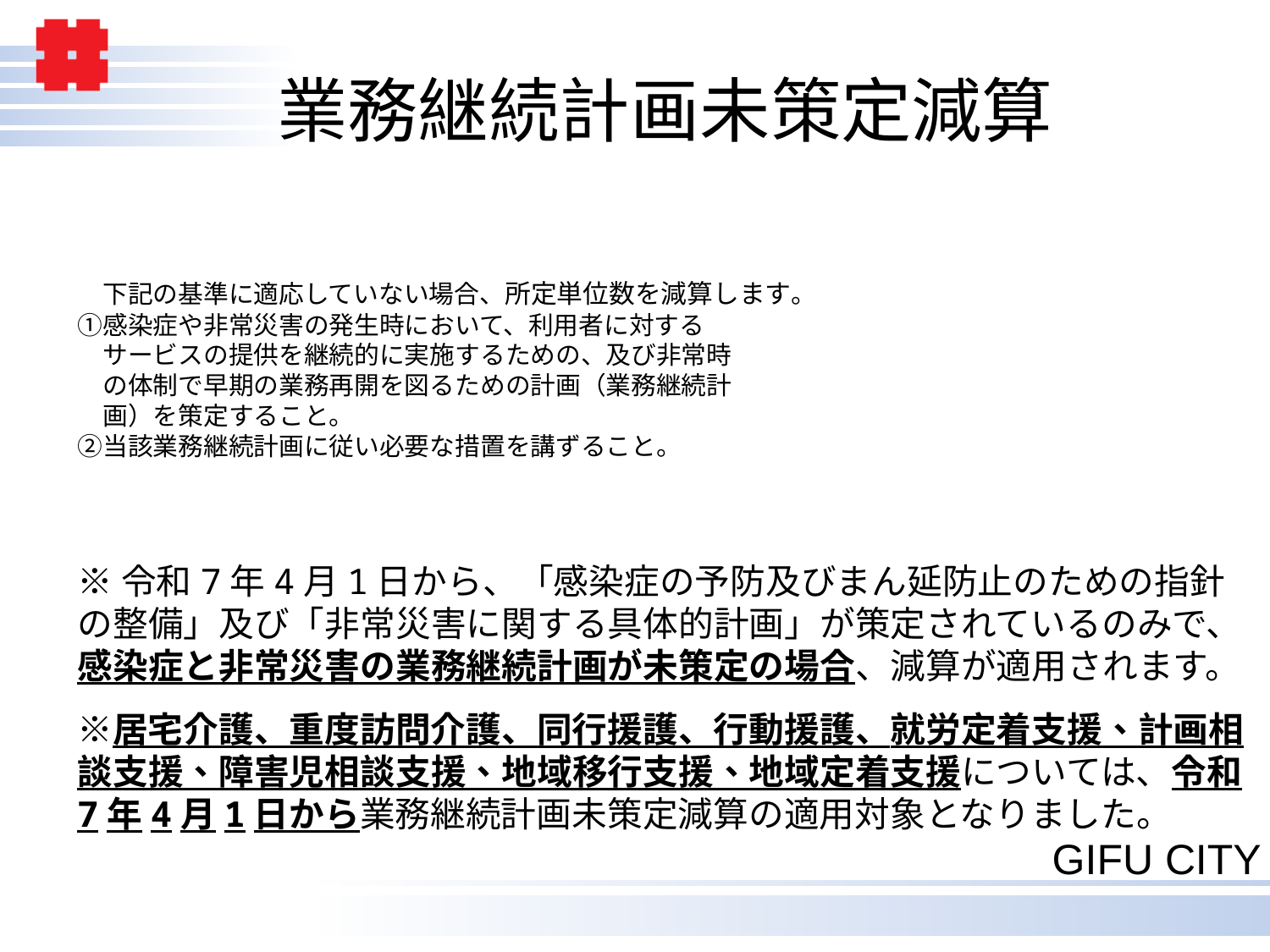

業務継続計画未策定減算
# 下記の基準に適応していない場合、所定単位数を減算します。 ①感染症や非常災害の発生時において、利用者に対する　 　サービスの提供を継続的に実施するための、及び非常時 　の体制で早期の業務再開を図るための計画（業務継続計 　画）を策定すること。 ②当該業務継続計画に従い必要な措置を講ずること。
※令和7年4月1日から、「感染症の予防及びまん延防止のための指針の整備」及び「非常災害に関する具体的計画」が策定されているのみで、感染症と非常災害の業務継続計画が未策定の場合、減算が適用されます。
　
※居宅介護、重度訪問介護、同行援護、行動援護、就労定着支援、計画相談支援、障害児相談支援、地域移行支援、地域定着支援については、令和7年4月1日から業務継続計画未策定減算の適用対象となりました。